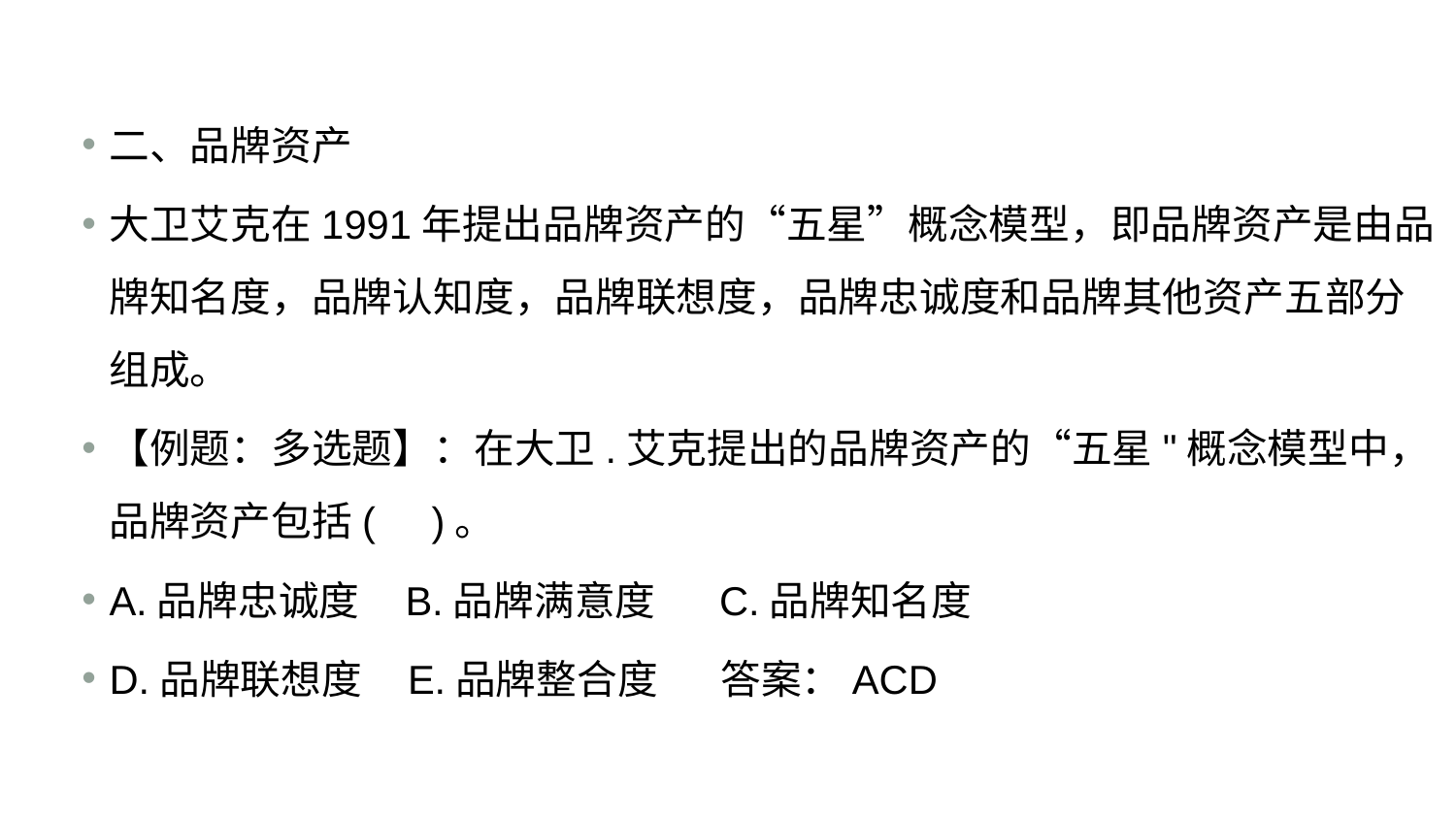

#
二、品牌资产
大卫艾克在1991年提出品牌资产的“五星”概念模型，即品牌资产是由品牌知名度，品牌认知度，品牌联想度，品牌忠诚度和品牌其他资产五部分组成。
【例题：多选题】：在大卫.艾克提出的品牌资产的“五星"概念模型中，品牌资产包括(     )。
A.品牌忠诚度    B.品牌满意度      C.品牌知名度
D.品牌联想度    E.品牌整合度       答案：ACD